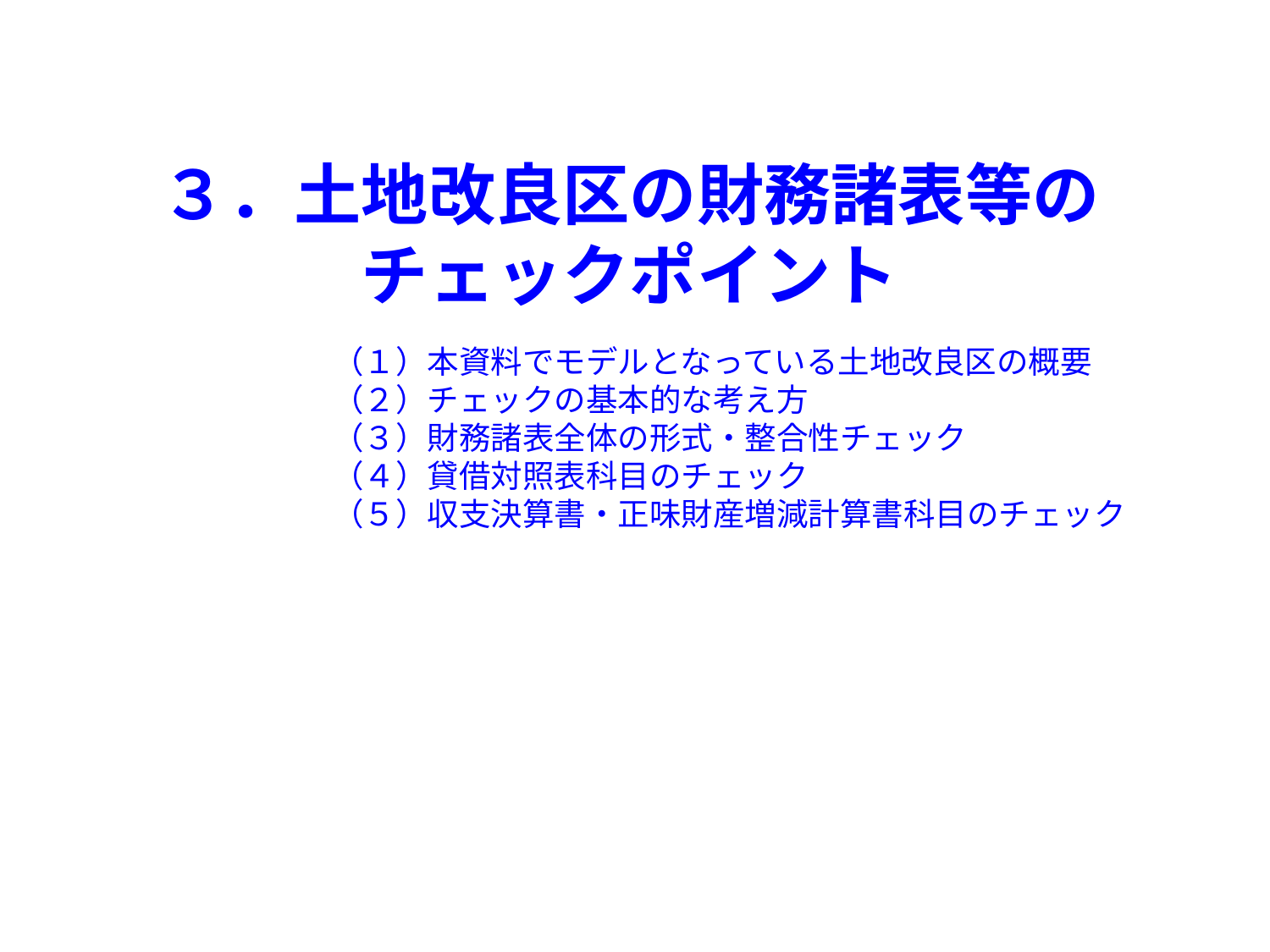

# ３．土地改良区の財務諸表等の チェックポイント
（１）本資料でモデルとなっている土地改良区の概要
（２）チェックの基本的な考え方
（３）財務諸表全体の形式・整合性チェック
（４）貸借対照表科目のチェック
（５）収支決算書・正味財産増減計算書科目のチェック